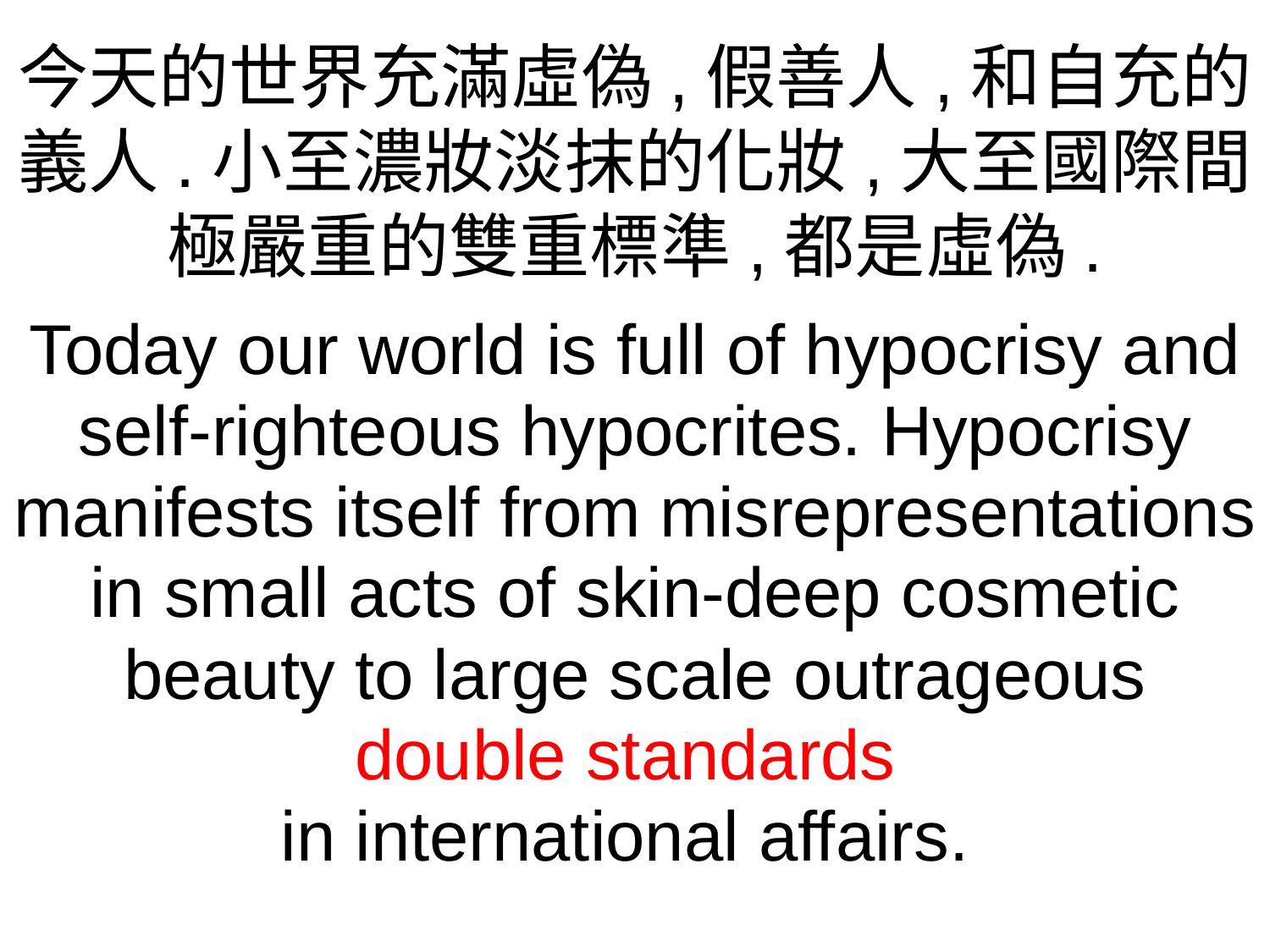

今天的世界充滿虛偽,假善人,和自充的義人.小至濃妝淡抹的化妝,大至國際間
極嚴重的雙重標準,都是虛偽.
Today our world is full of hypocrisy and self-righteous hypocrites. Hypocrisy manifests itself from misrepresentations in small acts of skin-deep cosmetic beauty to large scale outrageous double standards
in international affairs.